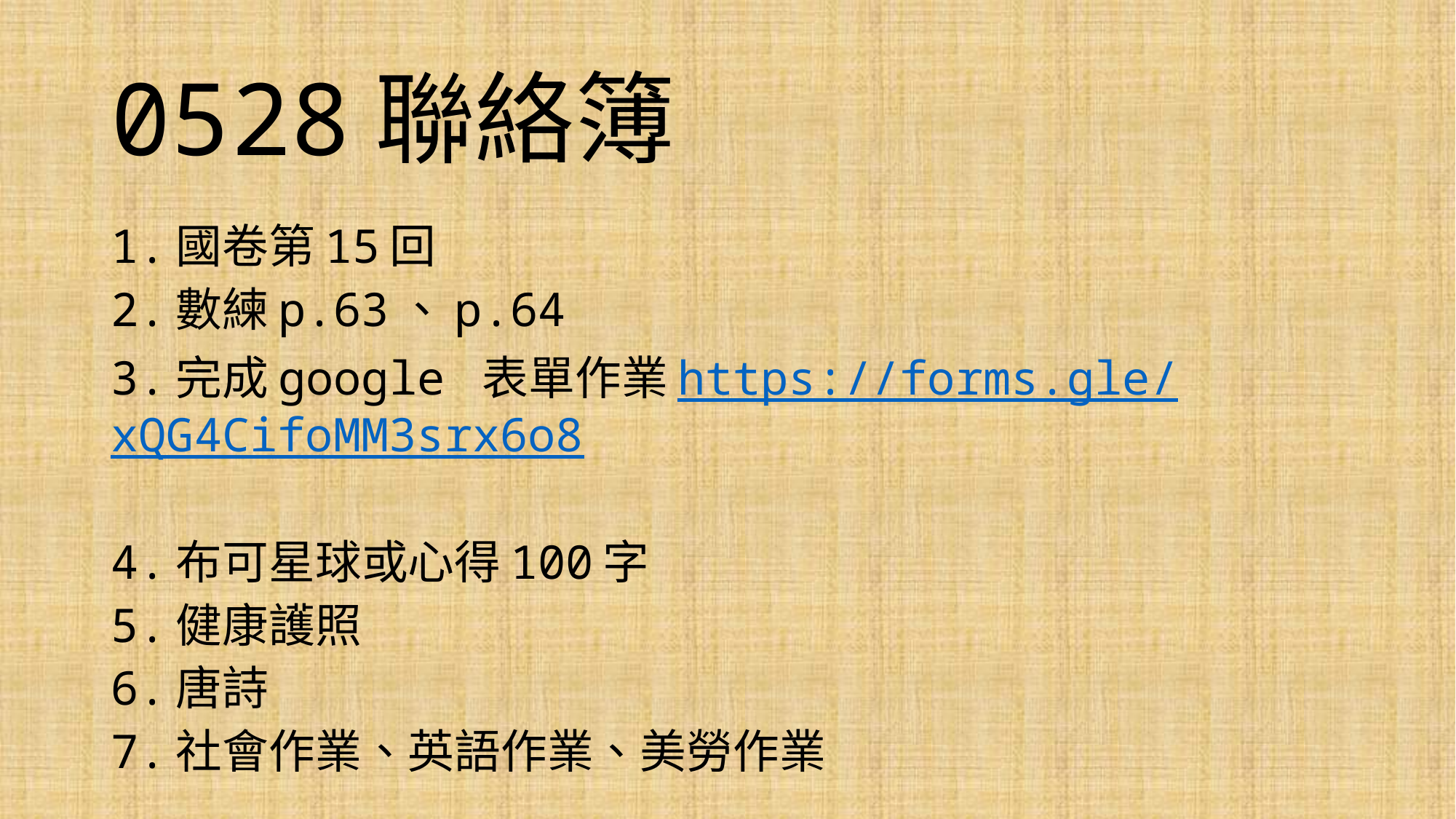

# 0528聯絡簿
1.國卷第15回
2.數練p.63、p.64
3.完成google 表單作業https://forms.gle/xQG4CifoMM3srx6o8

4.布可星球或心得100字
5.健康護照
6.唐詩
7.社會作業、英語作業、美勞作業